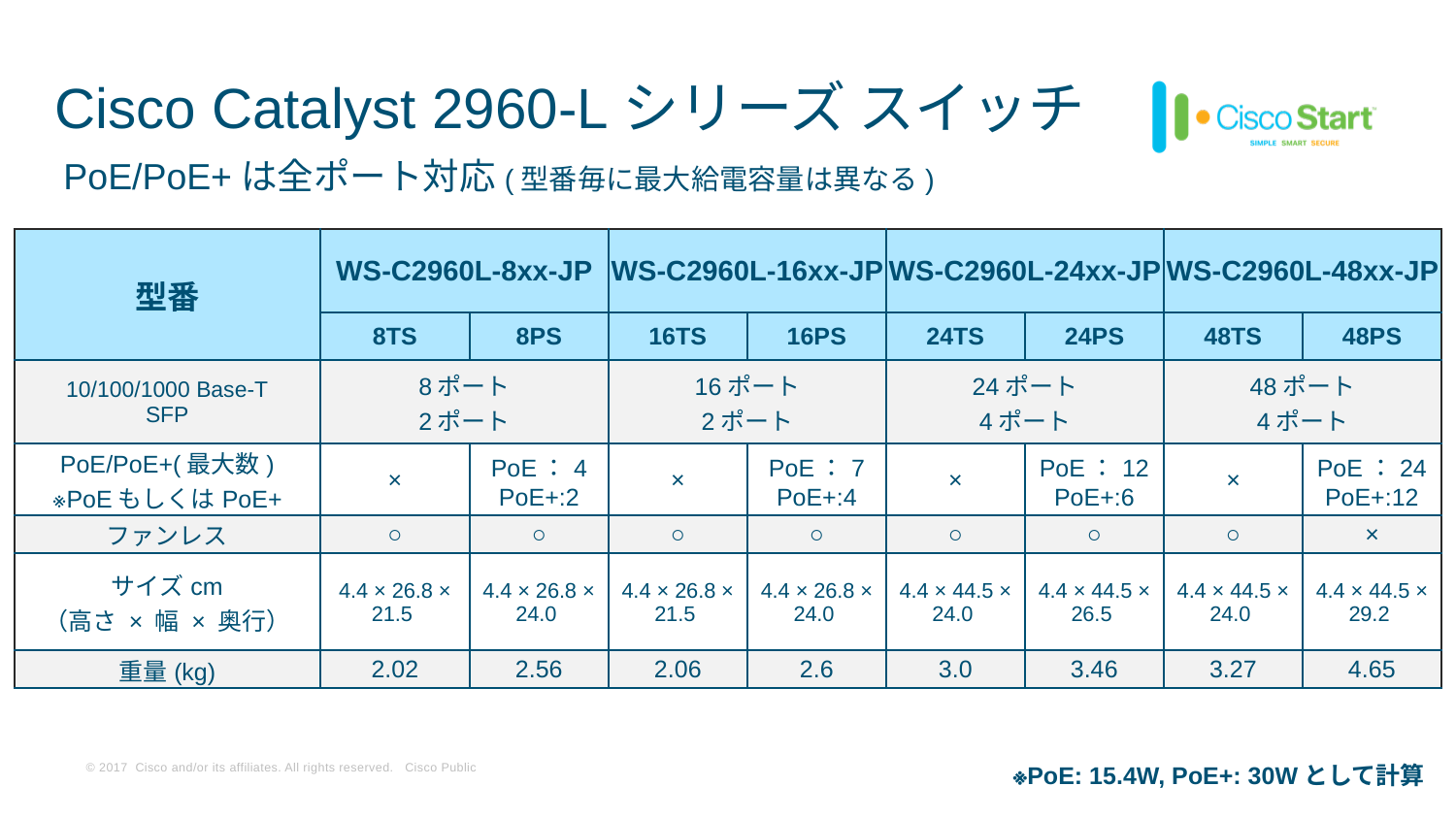

# Cisco Catalyst 2960-Lシリーズ スイッチ
PoE/PoE+は全ポート対応(型番毎に最大給電容量は異なる)
| 型番 | WS-C2960L-8xx-JP |  | WS-C2960L-16xx-JP |  | WS-C2960L-24xx-JP |  | WS-C2960L-48xx-JP |  |
| --- | --- | --- | --- | --- | --- | --- | --- | --- |
|  | 8TS | 8PS | 16TS | 16PS | 24TS | 24PS | 48TS | 48PS |
| 10/100/1000 Base-T SFP | 8ポート 2ポート |  | 16ポート 2ポート |  | 24ポート 4ポート |  | 48ポート 4ポート |  |
| PoE/PoE+(最大数) ※PoEもしくはPoE+ | × | PoE：4 PoE+:2 | × | PoE：7 PoE+:4 | × | PoE：12 PoE+:6 | × | PoE：24 PoE+:12 |
| ファンレス | ○ | ○ | ○ | ○ | ○ | ○ | ○ | × |
| サイズcm （高さ × 幅 × 奥行） | 4.4 × 26.8 × 21.5 | 4.4 × 26.8 × 24.0 | 4.4 × 26.8 × 21.5 | 4.4 × 26.8 × 24.0 | 4.4 × 44.5 × 24.0 | 4.4 × 44.5 × 26.5 | 4.4 × 44.5 × 24.0 | 4.4 × 44.5 × 29.2 |
| 重量(kg) | 2.02 | 2.56 | 2.06 | 2.6 | 3.0 | 3.46 | 3.27 | 4.65 |
※PoE: 15.4W, PoE+: 30Wとして計算